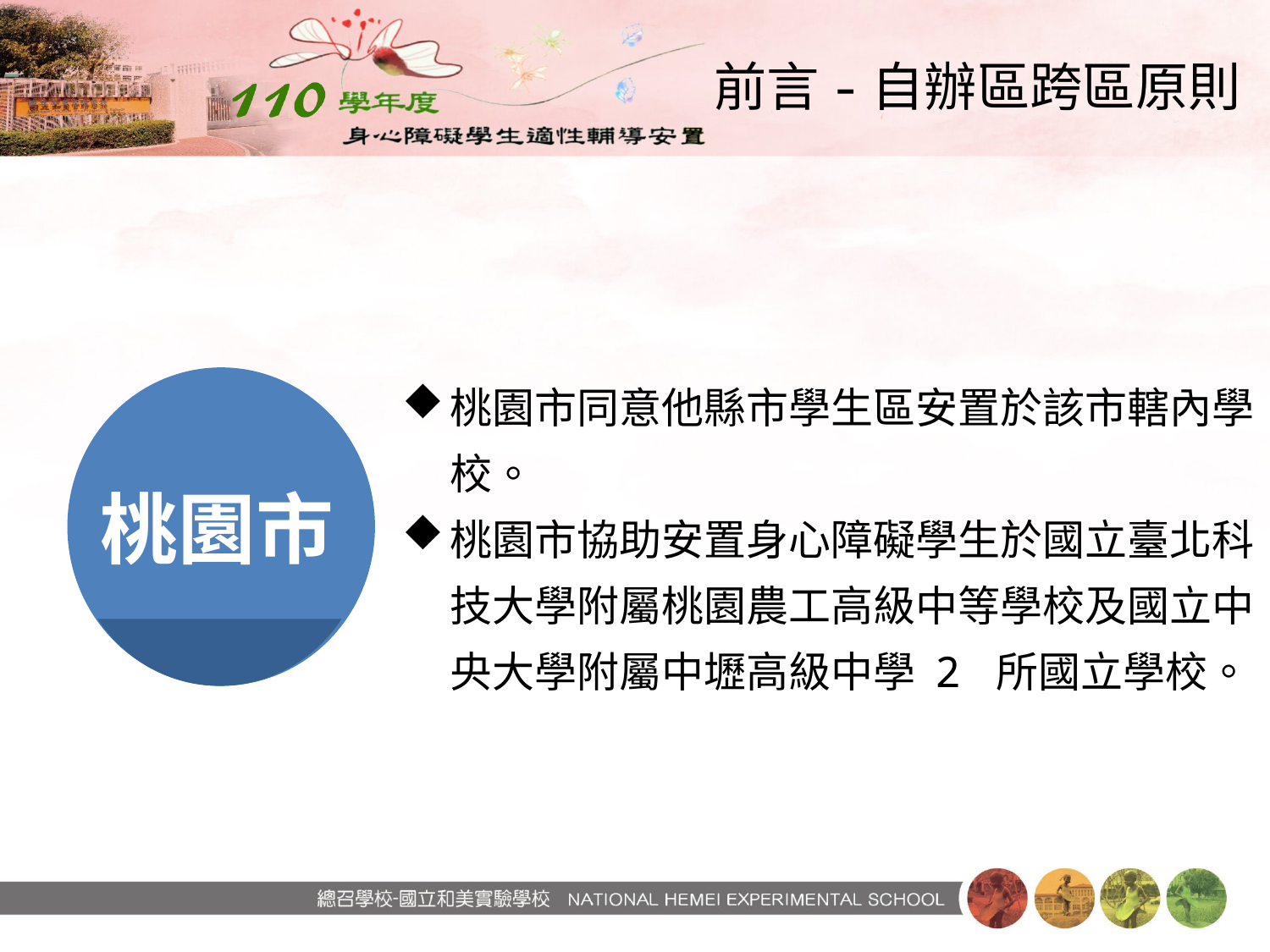

# 前言-自辦區跨區原則
桃園市同意他縣市學生區安置於該市轄內學校。
桃園市協助安置身心障礙學生於國立臺北科技大學附屬桃園農工高級中等學校及國立中央大學附屬中壢高級中學 2 所國立學校。

桃園市